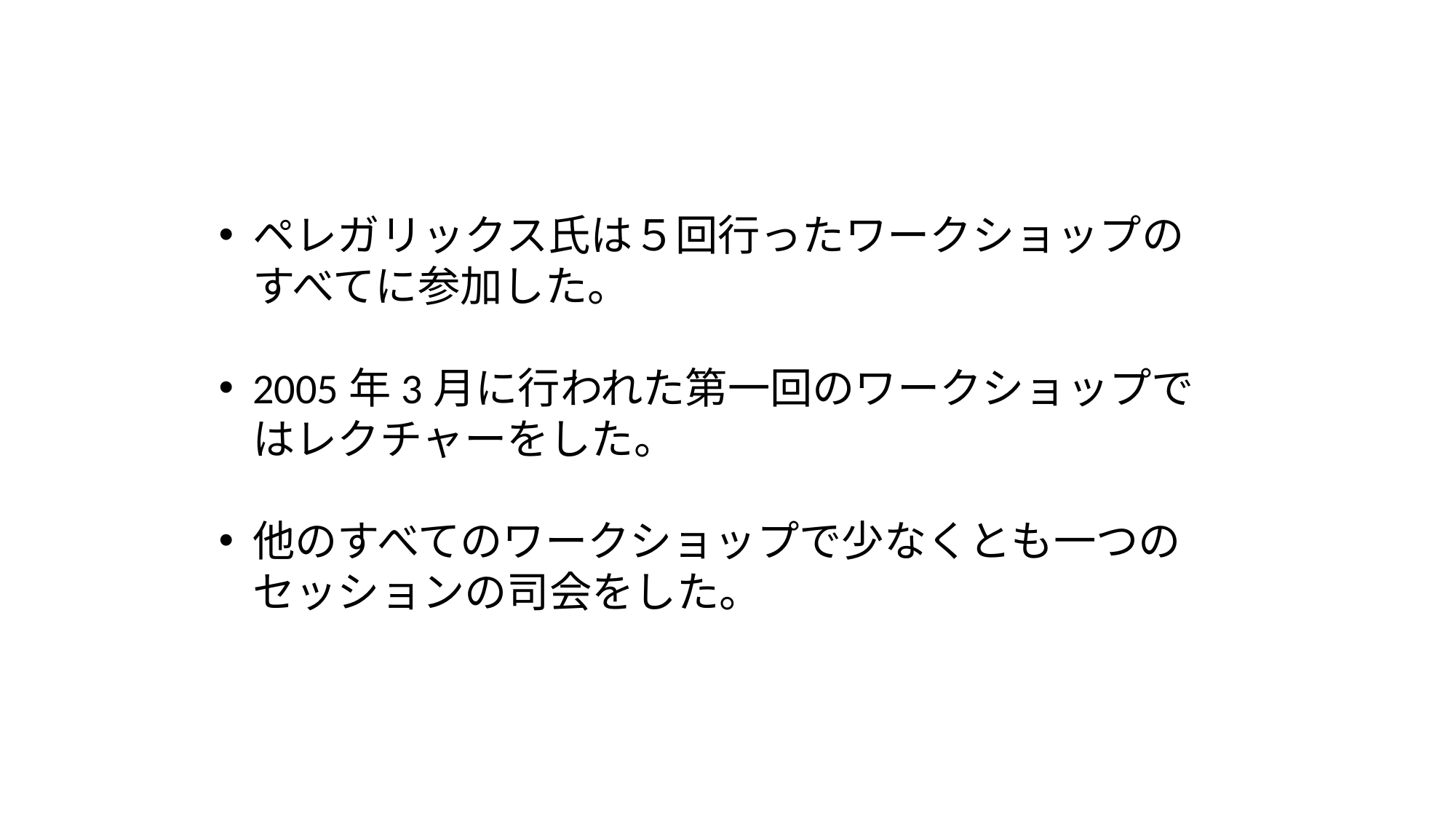

ペレガリックス氏は５回行ったワークショップのすべてに参加した。

2005年3月に行われた第一回のワークショップではレクチャーをした。

他のすべてのワークショップで少なくとも一つのセッションの司会をした。